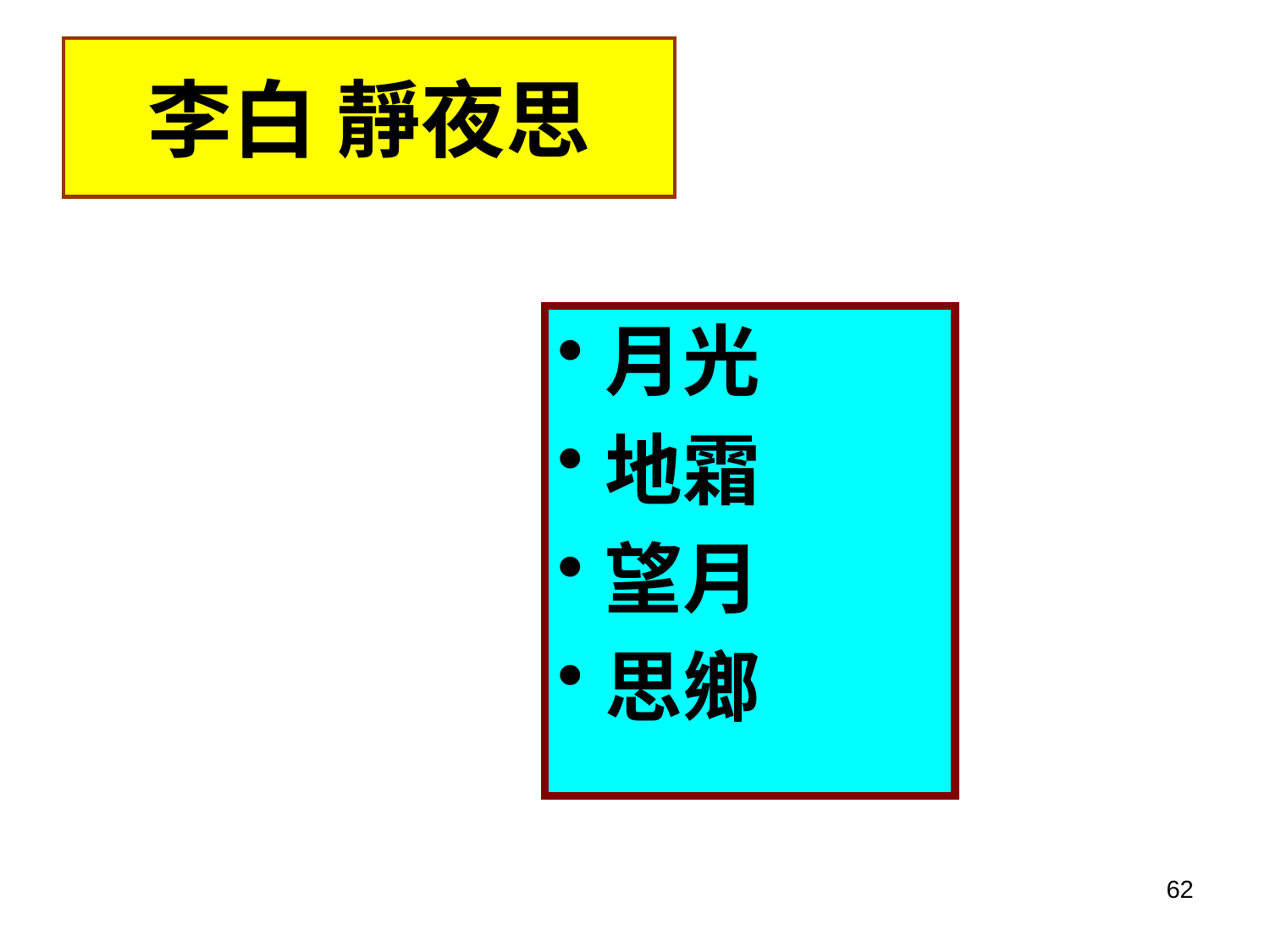

# 李白 靜夜思
月光
地霜
望月
思鄉
62